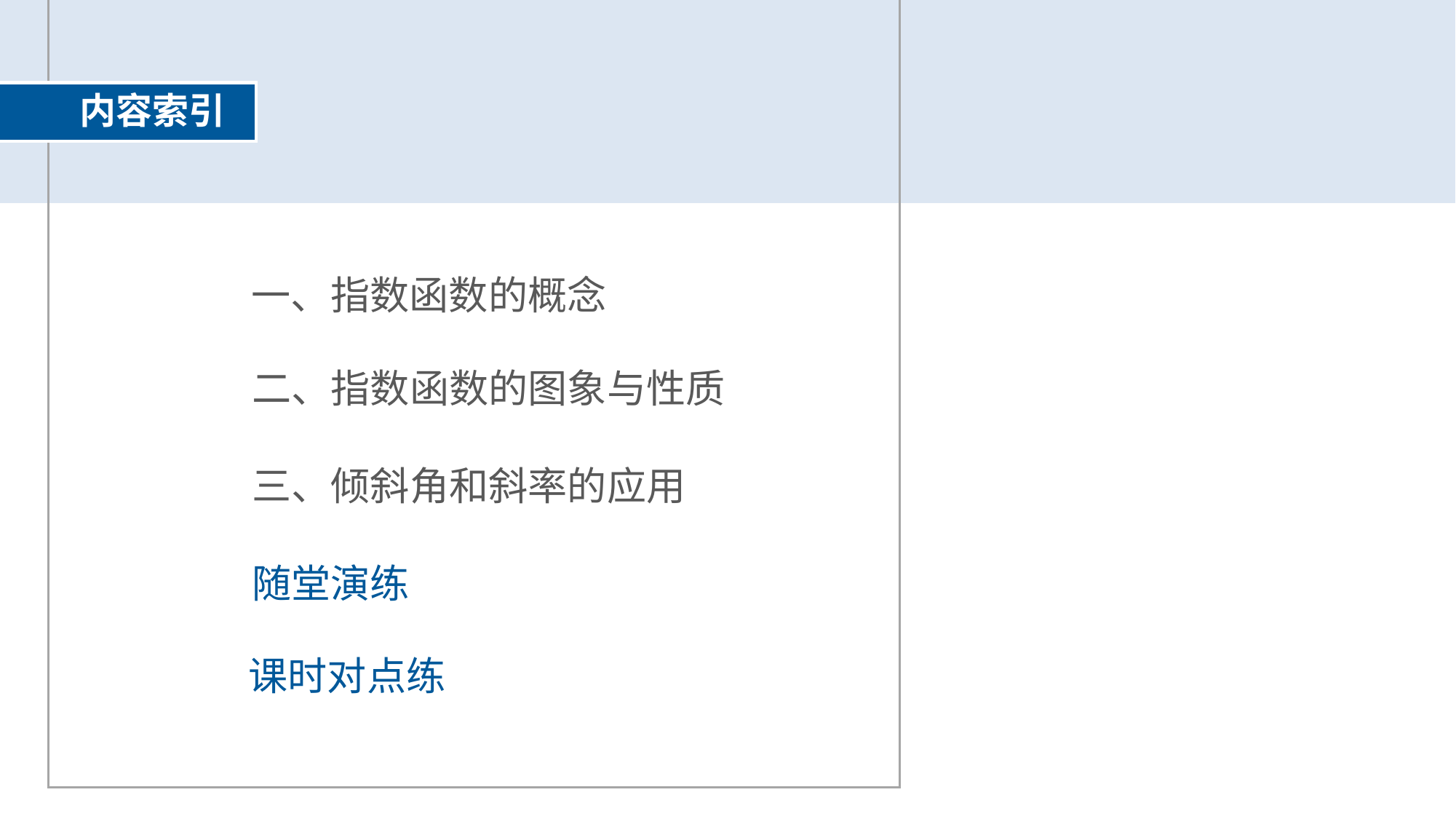

内容索引

一、指数函数的概念
二、指数函数的图象与性质
三、倾斜角和斜率的应用
随堂演练
课时对点练